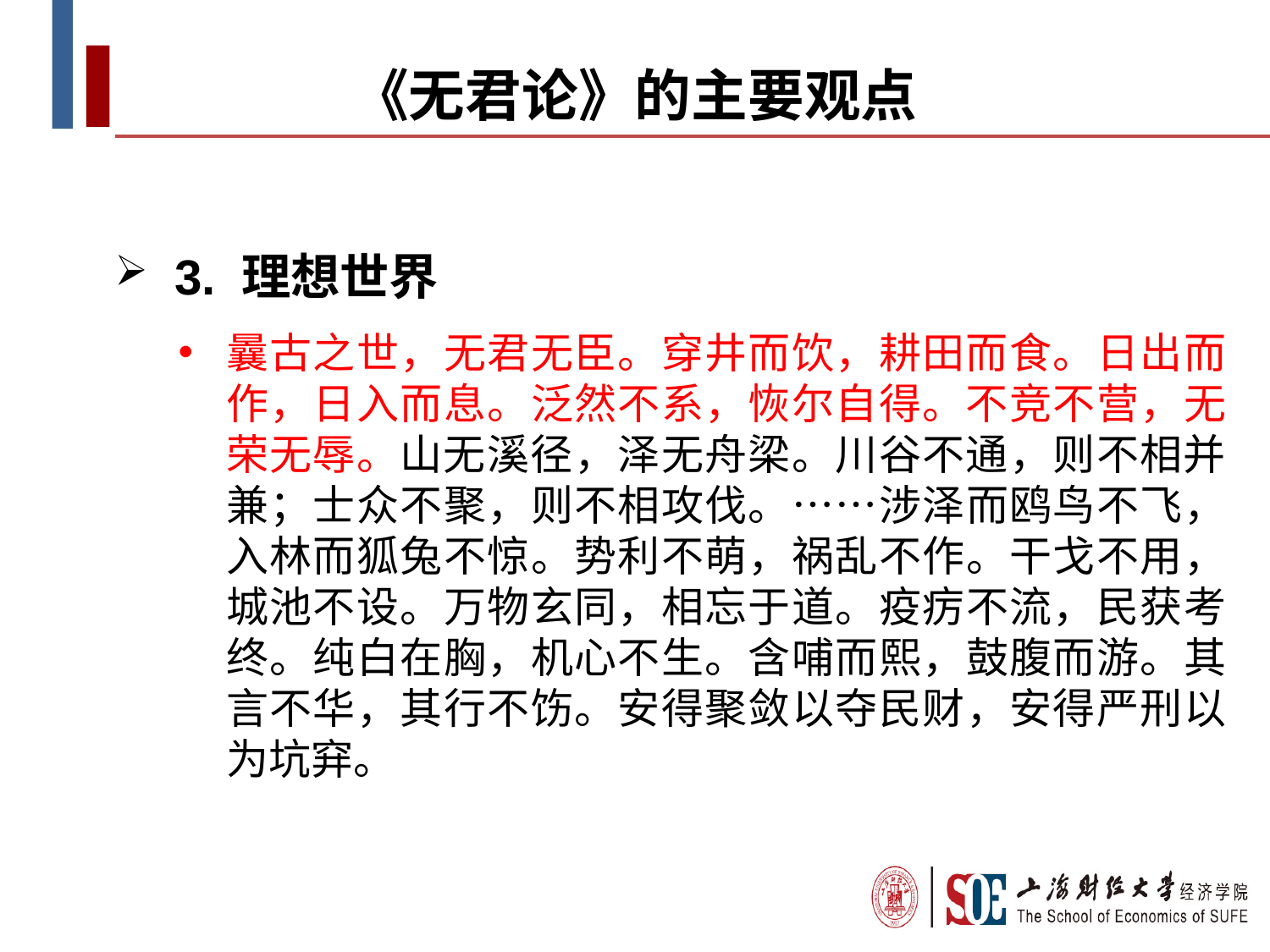

《无君论》的主要观点
 3. 理想世界
曩古之世，无君无臣。穿井而饮，耕田而食。日出而作，日入而息。泛然不系，恢尔自得。不竞不营，无荣无辱。山无溪径，泽无舟梁。川谷不通，则不相并兼；士众不聚，则不相攻伐。……涉泽而鸥鸟不飞，入林而狐兔不惊。势利不萌，祸乱不作。干戈不用，城池不设。万物玄同，相忘于道。疫疠不流，民获考终。纯白在胸，机心不生。含哺而熙，鼓腹而游。其言不华，其行不饬。安得聚敛以夺民财，安得严刑以为坑穽。